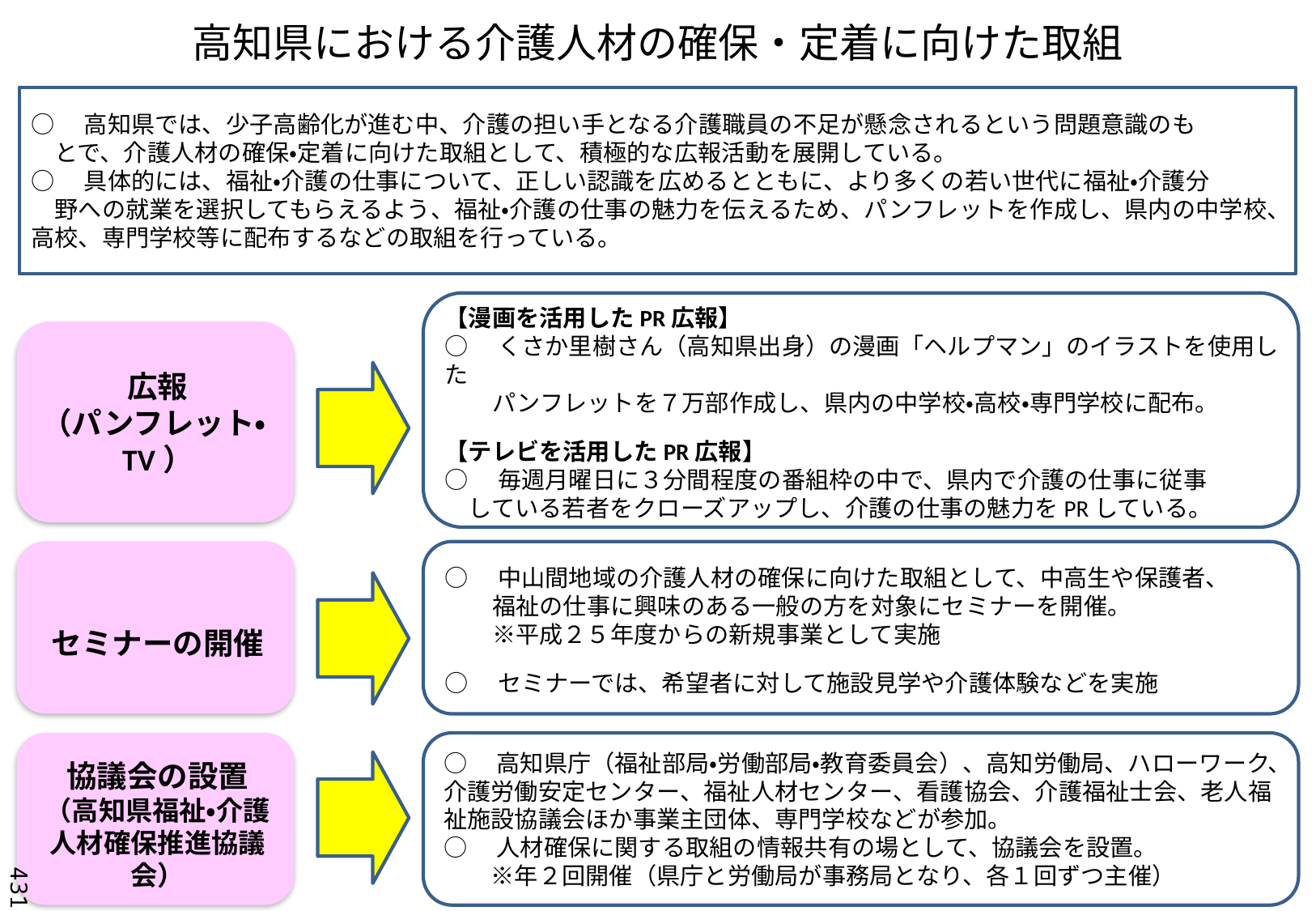

# 高知県における介護人材の確保・定着に向けた取組
○　高知県では、少子高齢化が進む中、介護の担い手となる介護職員の不足が懸念されるという問題意識のも
　とで、介護人材の確保・定着に向けた取組として、積極的な広報活動を展開している。
○　具体的には、福祉・介護の仕事について、正しい認識を広めるとともに、より多くの若い世代に福祉・介護分
　野への就業を選択してもらえるよう、福祉・介護の仕事の魅力を伝えるため、パンフレットを作成し、県内の中学校、高校、専門学校等に配布するなどの取組を行っている。

【漫画を活用したPR広報】
○　くさか里樹さん（高知県出身）の漫画「ヘルプマン」のイラストを使用した
　　パンフレットを７万部作成し、県内の中学校・高校・専門学校に配布。

【テレビを活用したPR広報】
○　毎週月曜日に３分間程度の番組枠の中で、県内で介護の仕事に従事
　している若者をクローズアップし、介護の仕事の魅力をPRしている。

広報
（パンフレット・TV）

○　中山間地域の介護人材の確保に向けた取組として、中高生や保護者、
　　福祉の仕事に興味のある一般の方を対象にセミナーを開催。
　　※平成２５年度からの新規事業として実施

○　セミナーでは、希望者に対して施設見学や介護体験などを実施

セミナーの開催
○　高知県庁（福祉部局・労働部局・教育委員会）、高知労働局、ハローワーク、介護労働安定センター、福祉人材センター、看護協会、介護福祉士会、老人福祉施設協議会ほか事業主団体、専門学校などが参加。
○　人材確保に関する取組の情報共有の場として、協議会を設置。
　　※年２回開催（県庁と労働局が事務局となり、各１回ずつ主催）

協議会の設置
（高知県福祉・介護人材確保推進協議会）

431